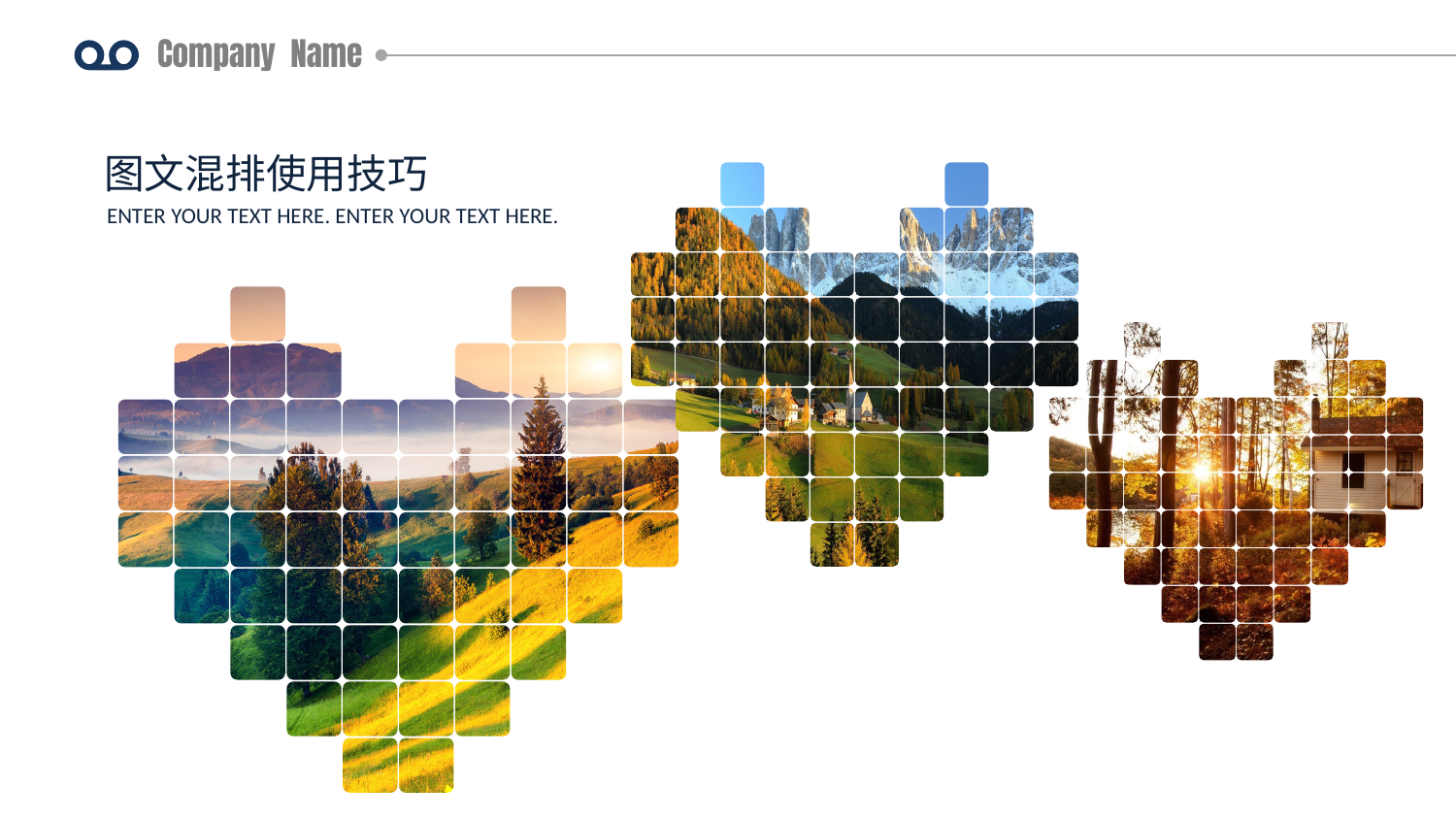

Company  Name

图文混排使用技巧

ENTER YOUR TEXT HERE. ENTER YOUR TEXT HERE.